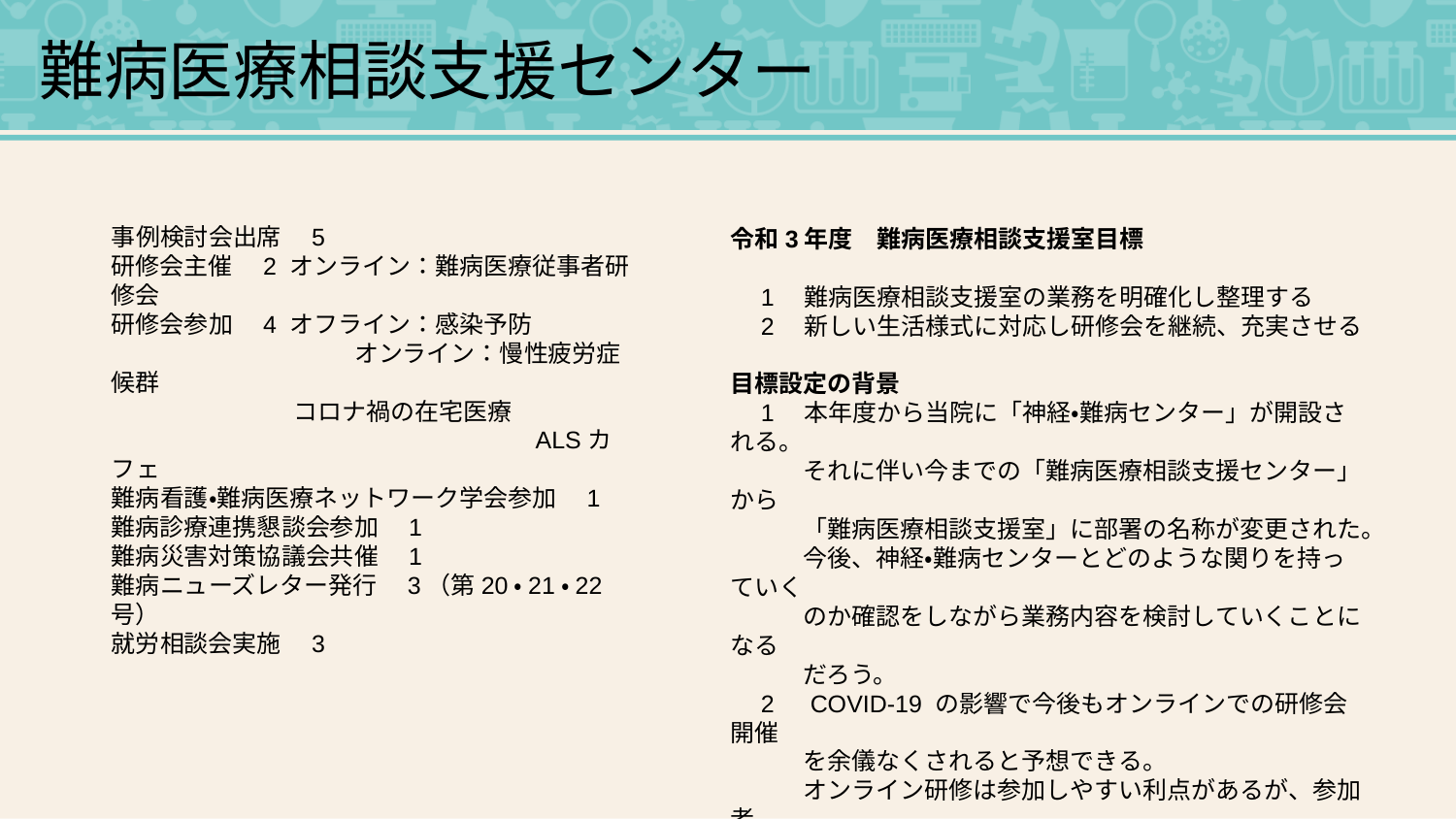

難病医療相談支援センター
令和3年度　難病医療相談支援室目標
　1　難病医療相談支援室の業務を明確化し整理する
　2　新しい生活様式に対応し研修会を継続、充実させる
目標設定の背景
　1　本年度から当院に「神経・難病センター」が開設される。
　　　それに伴い今までの「難病医療相談支援センター」から
　　　「難病医療相談支援室」に部署の名称が変更された。
　　　今後、神経・難病センターとどのような関りを持っていく
　　　のか確認をしながら業務内容を検討していくことになる
　　　だろう。
　2　COVID-19 の影響で今後もオンラインでの研修会開催
　　　を余儀なくされると予想できる。
　　　オンライン研修は参加しやすい利点があるが、参加者
　　　同士の意見交換がしにくいという欠点がある。研修会を
　　　より充実させるには昨年度より一歩進んだ動画配信の
　　　手技の習得や開催方法の工夫が必要だと考える。
事例検討会出席　5
研修会主催　2 オンライン：難病医療従事者研修会
研修会参加　4 オフライン：感染予防
　　　　　　　　　　オンライン：慢性疲労症候群
                                 コロナ禍の在宅医療
　　　　　　　　　　　　　　　　　 ALSカフェ
難病看護・難病医療ネットワーク学会参加　1
難病診療連携懇談会参加　1
難病災害対策協議会共催　1
難病ニューズレター発行　3（第20・21・22号）
就労相談会実施　3